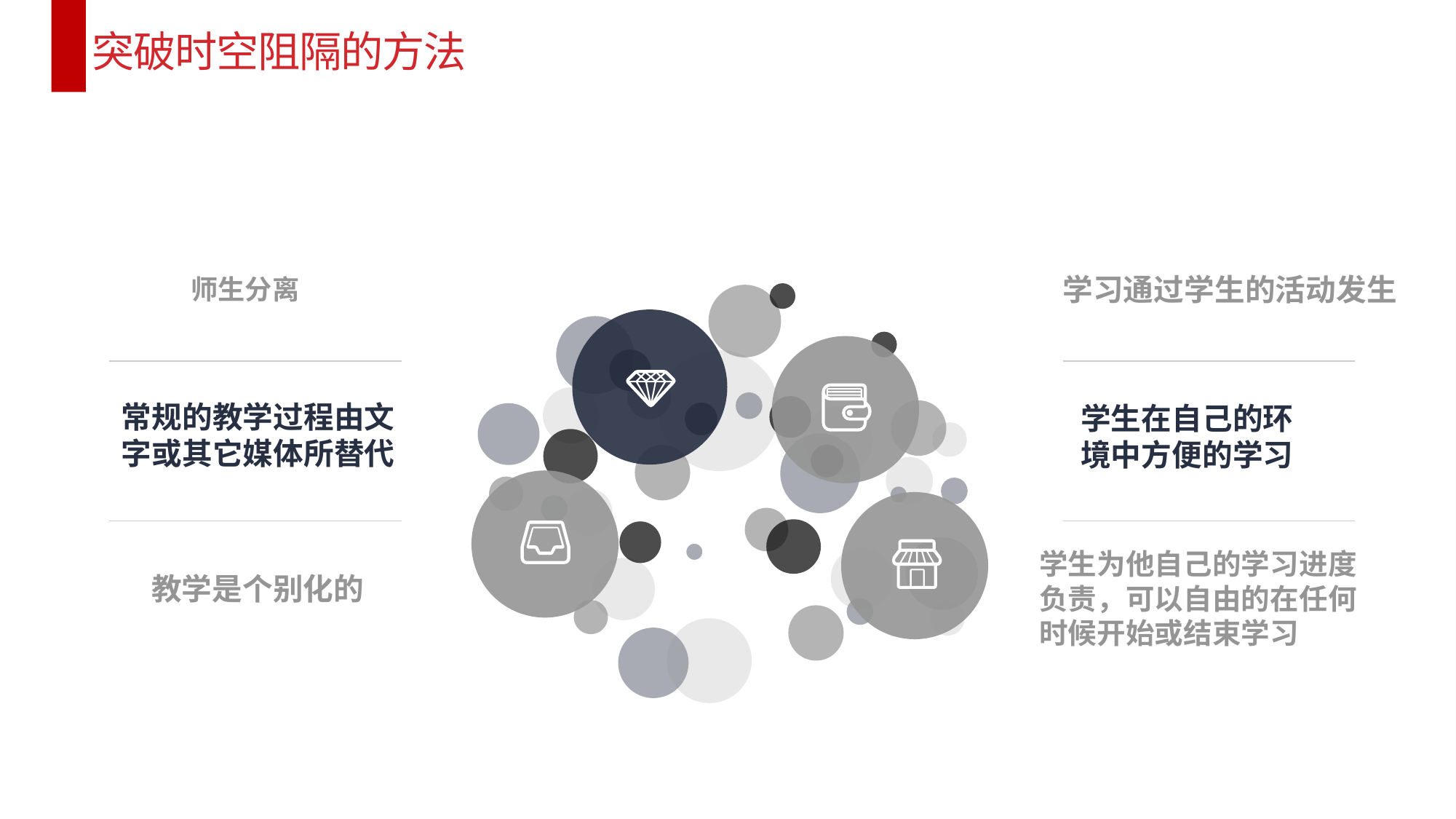

突破时空阻隔的方法
学习通过学生的活动发生
学生在自己的环
境中方便的学习
学生为他自己的学习进度
负责，可以自由的在任何
时候开始或结束学习
师生分离
常规的教学过程由文
字或其它媒体所替代
教学是个别化的